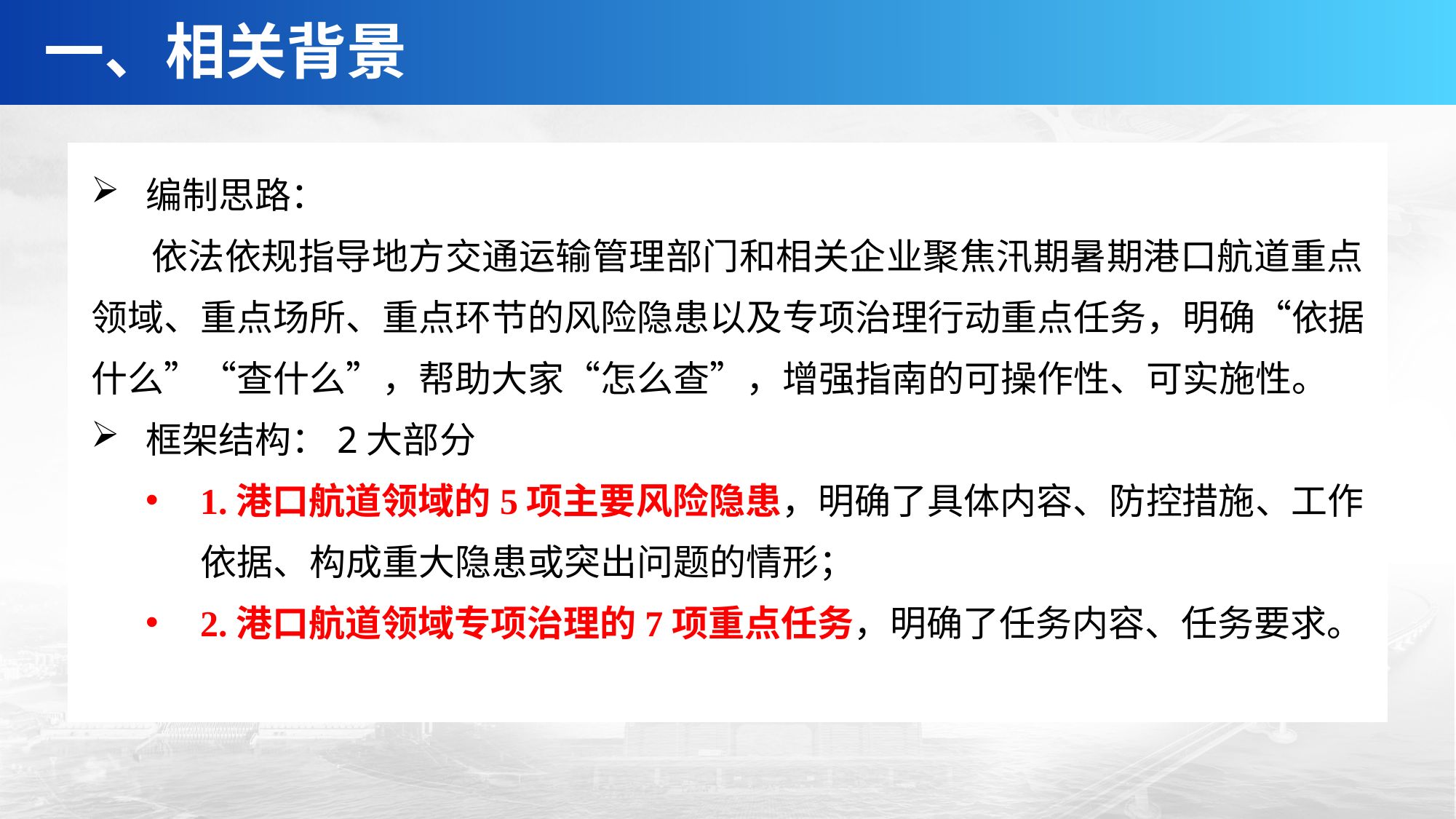

一、相关背景
编制思路：
      依法依规指导地方交通运输管理部门和相关企业聚焦汛期暑期港口航道重点领域、重点场所、重点环节的风险隐患以及专项治理行动重点任务，明确“依据什么”“查什么”，帮助大家“怎么查”，增强指南的可操作性、可实施性。
框架结构：2大部分
1.港口航道领域的5项主要风险隐患，明确了具体内容、防控措施、工作依据、构成重大隐患或突出问题的情形；
2.港口航道领域专项治理的7项重点任务，明确了任务内容、任务要求。

4